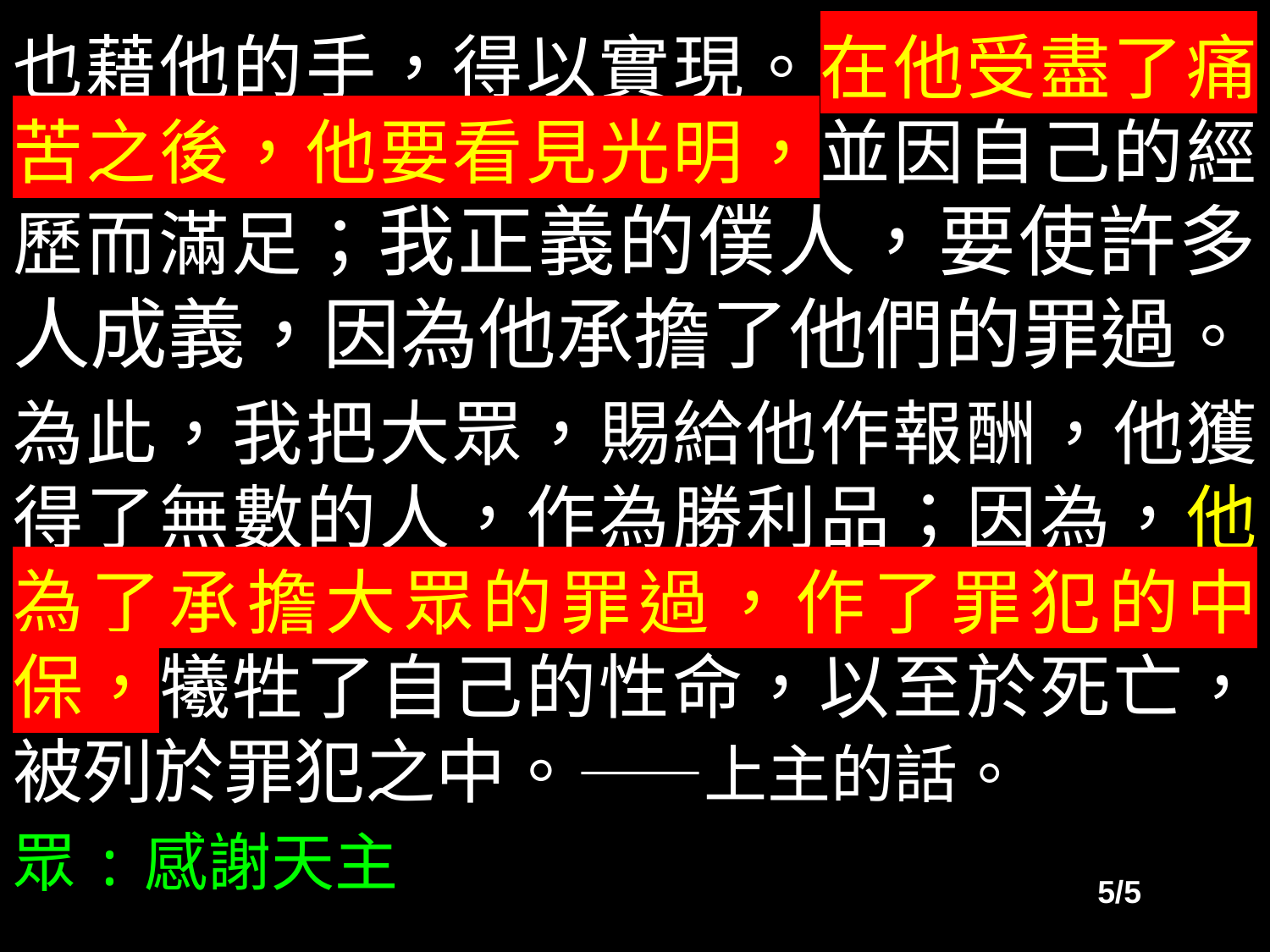

也藉他的手，得以實現。在他受盡了痛苦之後，他要看見光明，並因自己的經歷而滿足；我正義的僕人，要使許多人成義，因為他承擔了他們的罪過。
為此，我把大眾，賜給他作報酬，他獲得了無數的人，作為勝利品；因為，他為了承擔大眾的罪過，作了罪犯的中保，犧牲了自己的性命，以至於死亡，被列於罪犯之中。——上主的話。
眾:感謝天主

5/5